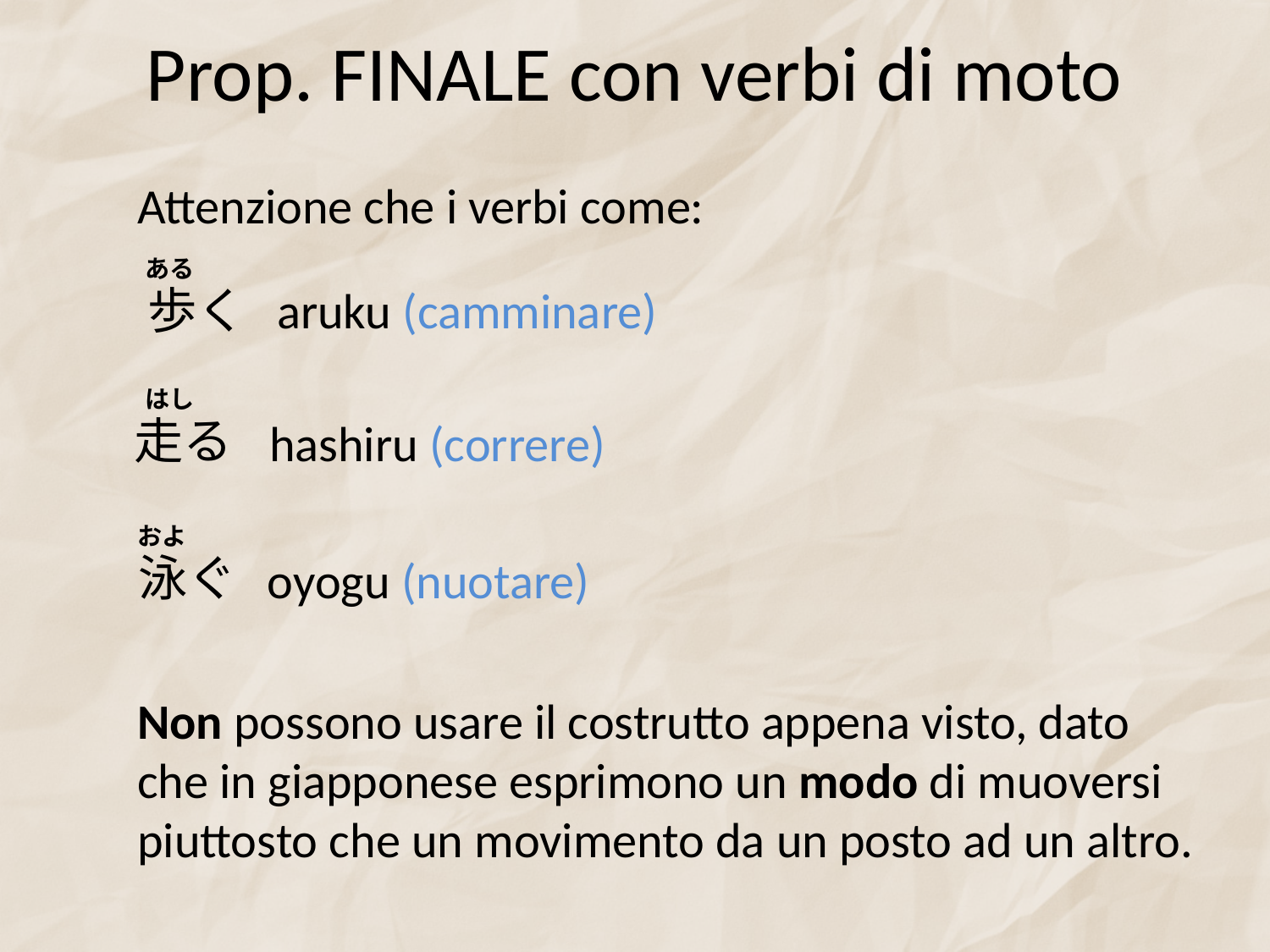

# Prop. FINALE con verbi di moto
Attenzione che i verbi come:
ある
歩く
aruku (camminare)
はし
走る
hashiru (correre)
およ
泳ぐ
oyogu (nuotare)
Non possono usare il costrutto appena visto, dato che in giapponese esprimono un modo di muoversi piuttosto che un movimento da un posto ad un altro.